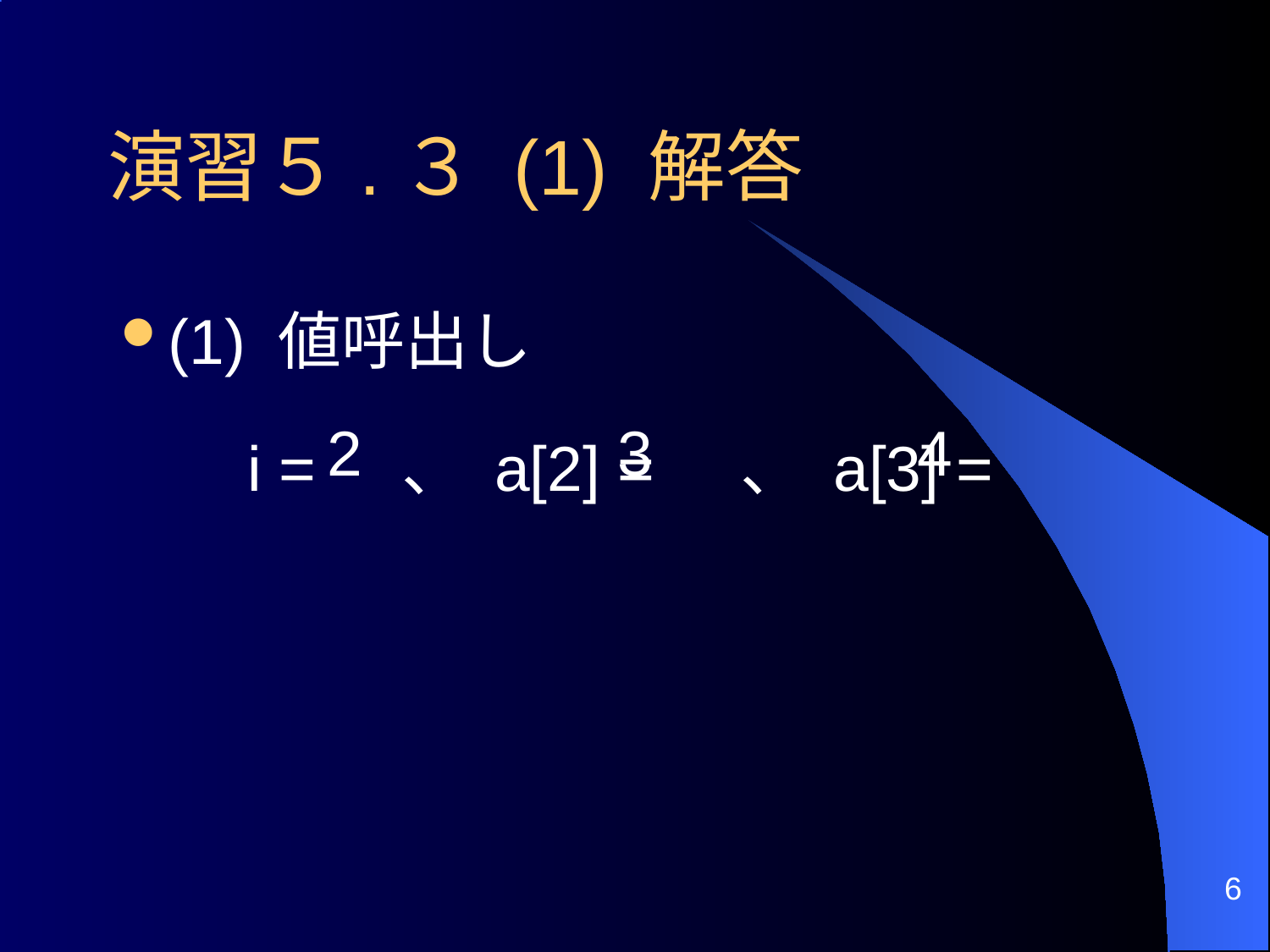

# 演習５.３ (1) 解答
(1) 値呼出し
i =    、 a[2] =    、 a[3] =

2
3
4
6